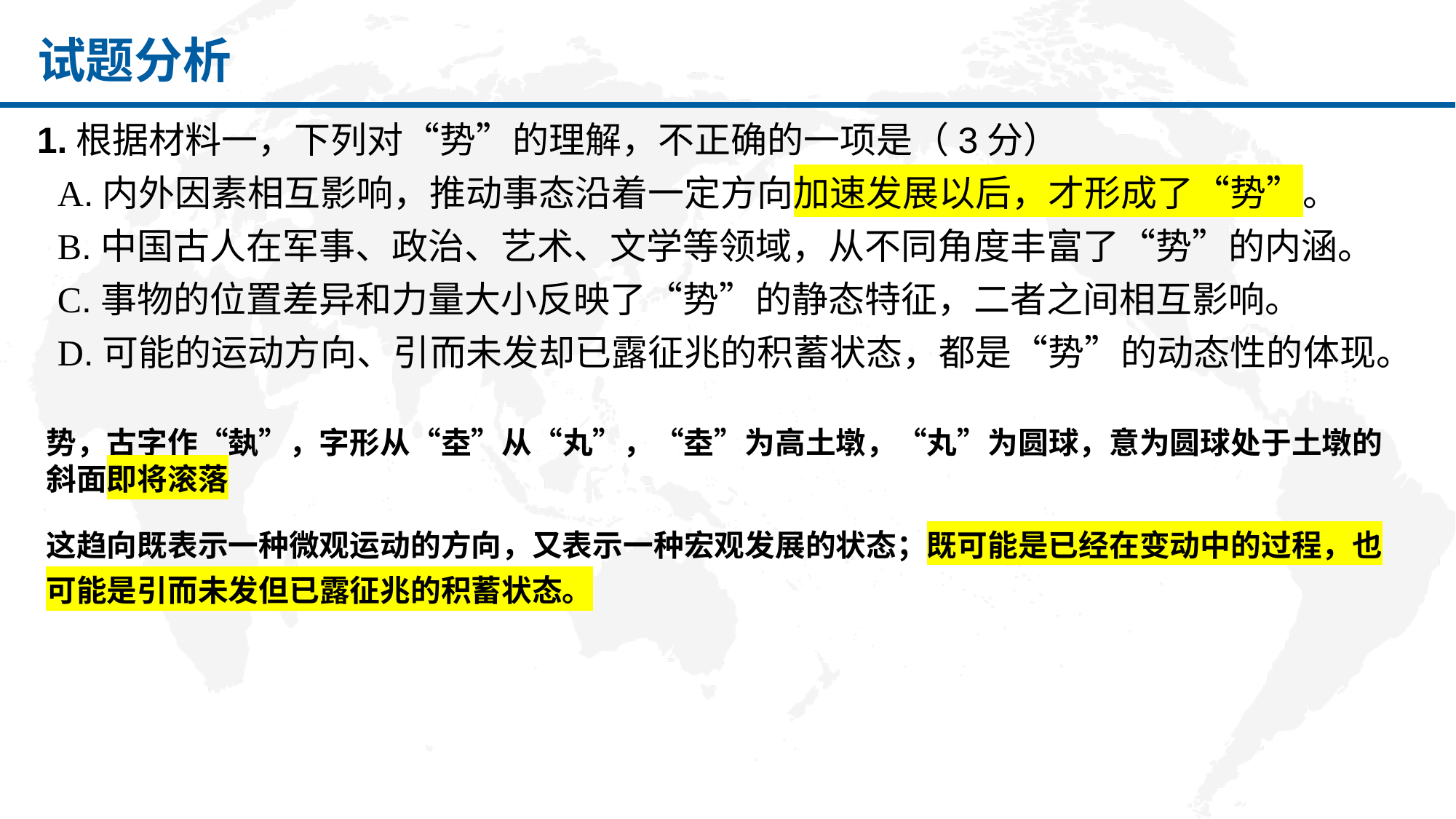

# 试题分析
1.根据材料一，下列对“势”的理解，不正确的一项是（3分）
  A.内外因素相互影响，推动事态沿着一定方向加速发展以后，才形成了“势”。
  B.中国古人在军事、政治、艺术、文学等领域，从不同角度丰富了“势”的内涵。
  C.事物的位置差异和力量大小反映了“势”的静态特征，二者之间相互影响。
  D.可能的运动方向、引而未发却已露征兆的积蓄状态，都是“势”的动态性的体现。
势，古字作“埶”，字形从“坴”从“丸”，“坴”为高土墩，“丸”为圆球，意为圆球处于土墩的斜面即将滚落
这趋向既表示一种微观运动的方向，又表示一种宏观发展的状态；既可能是已经在变动中的过程，也可能是引而未发但已露征兆的积蓄状态。